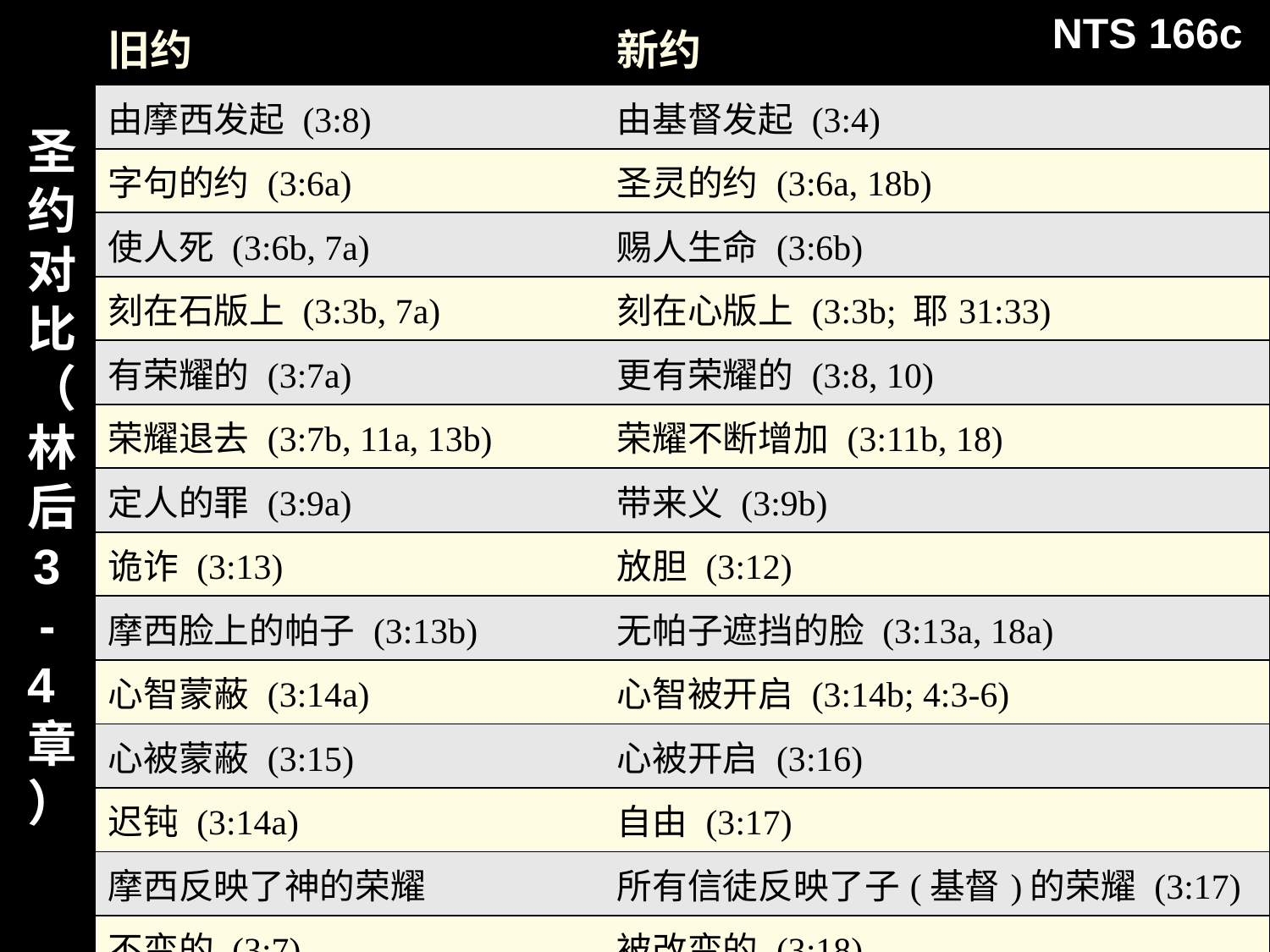

NTS 166c
| 旧约 | 新约 |
| --- | --- |
| 由摩西发起 (3:8) | 由基督发起 (3:4) |
| 字句的约 (3:6a) | 圣灵的约 (3:6a, 18b) |
| 使人死 (3:6b, 7a) | 赐人生命 (3:6b) |
| 刻在石版上 (3:3b, 7a) | 刻在心版上 (3:3b; 耶31:33) |
| 有荣耀的 (3:7a) | 更有荣耀的 (3:8, 10) |
| 荣耀退去 (3:7b, 11a, 13b) | 荣耀不断增加 (3:11b, 18) |
| 定人的罪 (3:9a) | 带来义 (3:9b) |
| 诡诈 (3:13) | 放胆 (3:12) |
| 摩西脸上的帕子 (3:13b) | 无帕子遮挡的脸 (3:13a, 18a) |
| 心智蒙蔽 (3:14a) | 心智被开启 (3:14b; 4:3-6) |
| 心被蒙蔽 (3:15) | 心被开启 (3:16) |
| 迟钝 (3:14a) | 自由 (3:17) |
| 摩西反映了神的荣耀 | 所有信徒反映了子(基督)的荣耀 (3:17) |
| 不变的 (3:7) | 被改变的 (3:18) |
| 缺乏热忱 (3:13) | 自信、坚定 (3:4-5; 4:1) |
| 诡诈 (3:13) | 真诚 (4:2) |
圣约对比（林后3-4章）